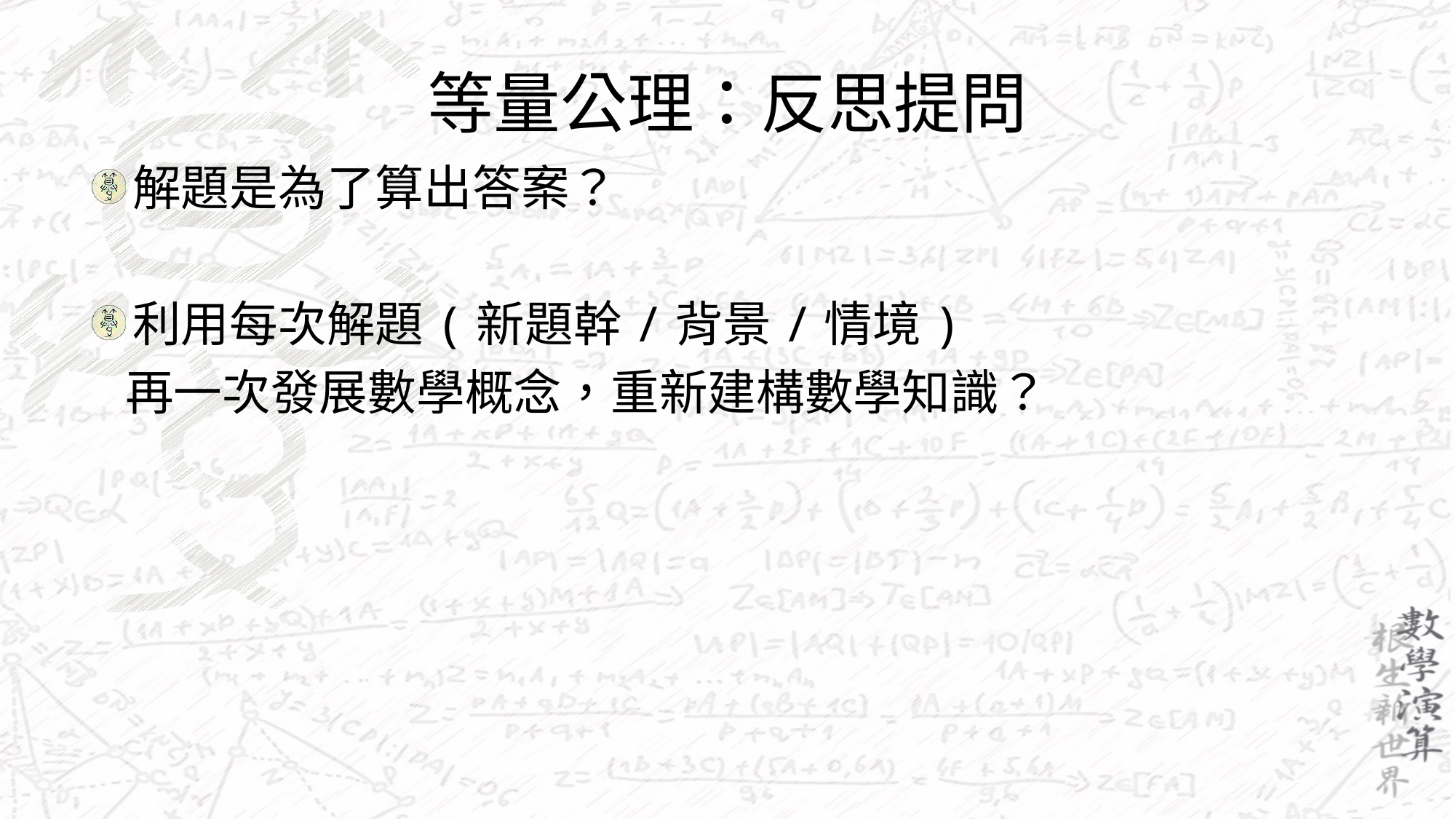

# 等量公理：反思提問
解題是為了算出答案？

利用每次解題(新題幹/背景/情境)
  再一次發展數學概念，重新建構數學知識？